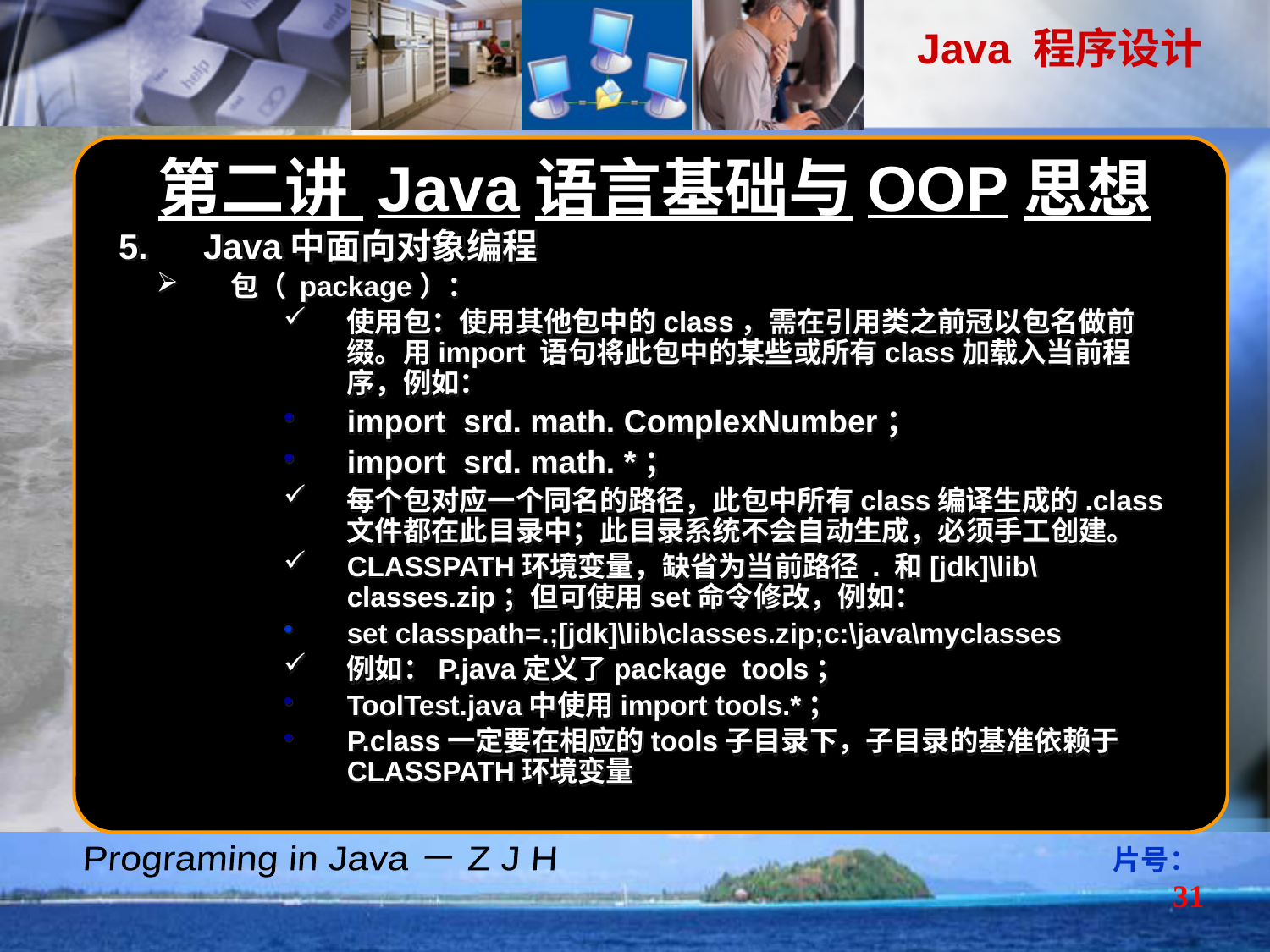

第二讲 Java语言基础与OOP思想
Java中面向对象编程
包（ package）：
使用包：使用其他包中的class，需在引用类之前冠以包名做前缀。用import 语句将此包中的某些或所有class加载入当前程序，例如：
import  srd. math. ComplexNumber；
import  srd. math. *；
每个包对应一个同名的路径，此包中所有class编译生成的.class文件都在此目录中；此目录系统不会自动生成，必须手工创建。
CLASSPATH环境变量，缺省为当前路径 . 和[jdk]\lib\classes.zip；但可使用set命令修改，例如：
set classpath=.;[jdk]\lib\classes.zip;c:\java\myclasses
例如：P.java定义了package  tools；
ToolTest.java中使用import tools.*；
P.class一定要在相应的tools子目录下，子目录的基准依赖于CLASSPATH环境变量
片号：31